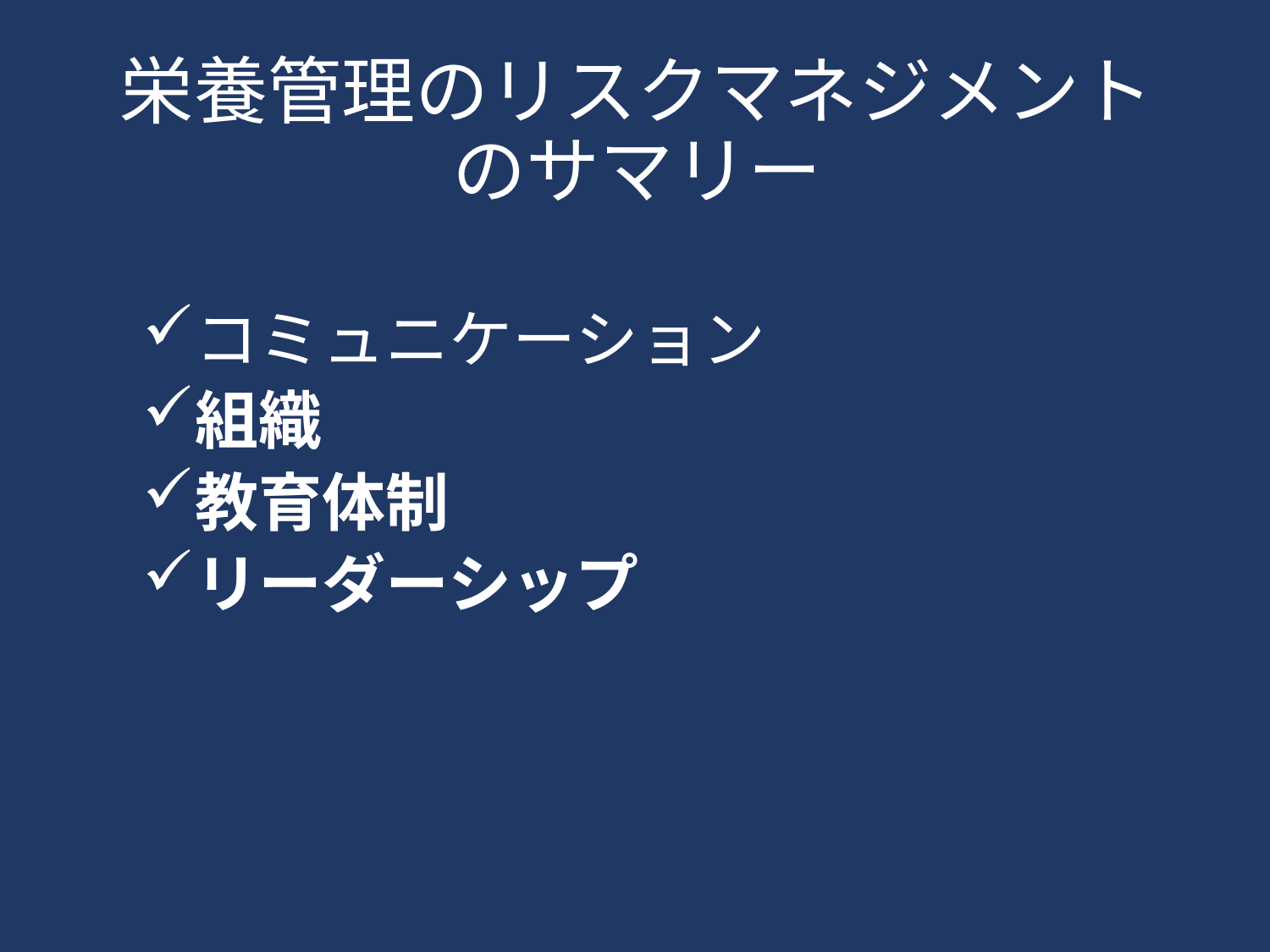

# 栄養管理のリスクマネジメントのサマリー
コミュニケーション
組織
教育体制
リーダーシップ